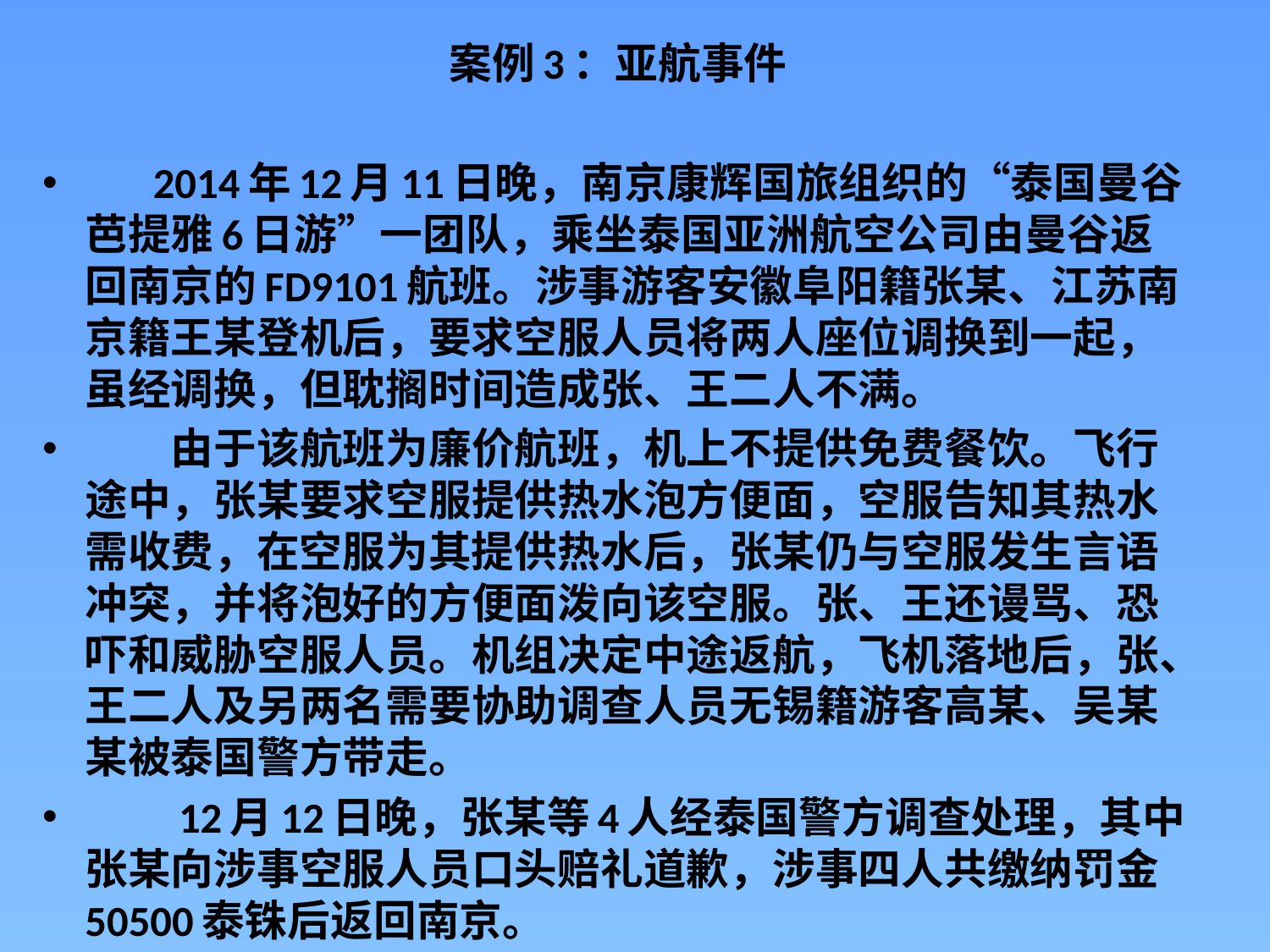

案例3：亚航事件

       2014年12月11日晚，南京康辉国旅组织的“泰国曼谷芭提雅6日游”一团队，乘坐泰国亚洲航空公司由曼谷返回南京的FD9101航班。涉事游客安徽阜阳籍张某、江苏南京籍王某登机后，要求空服人员将两人座位调换到一起，虽经调换，但耽搁时间造成张、王二人不满。
　　由于该航班为廉价航班，机上不提供免费餐饮。飞行途中，张某要求空服提供热水泡方便面，空服告知其热水需收费，在空服为其提供热水后，张某仍与空服发生言语冲突，并将泡好的方便面泼向该空服。张、王还谩骂、恐吓和威胁空服人员。机组决定中途返航，飞机落地后，张、王二人及另两名需要协助调查人员无锡籍游客高某、吴某某被泰国警方带走。
　　12月12日晚，张某等4人经泰国警方调查处理，其中张某向涉事空服人员口头赔礼道歉，涉事四人共缴纳罚金50500泰铢后返回南京。